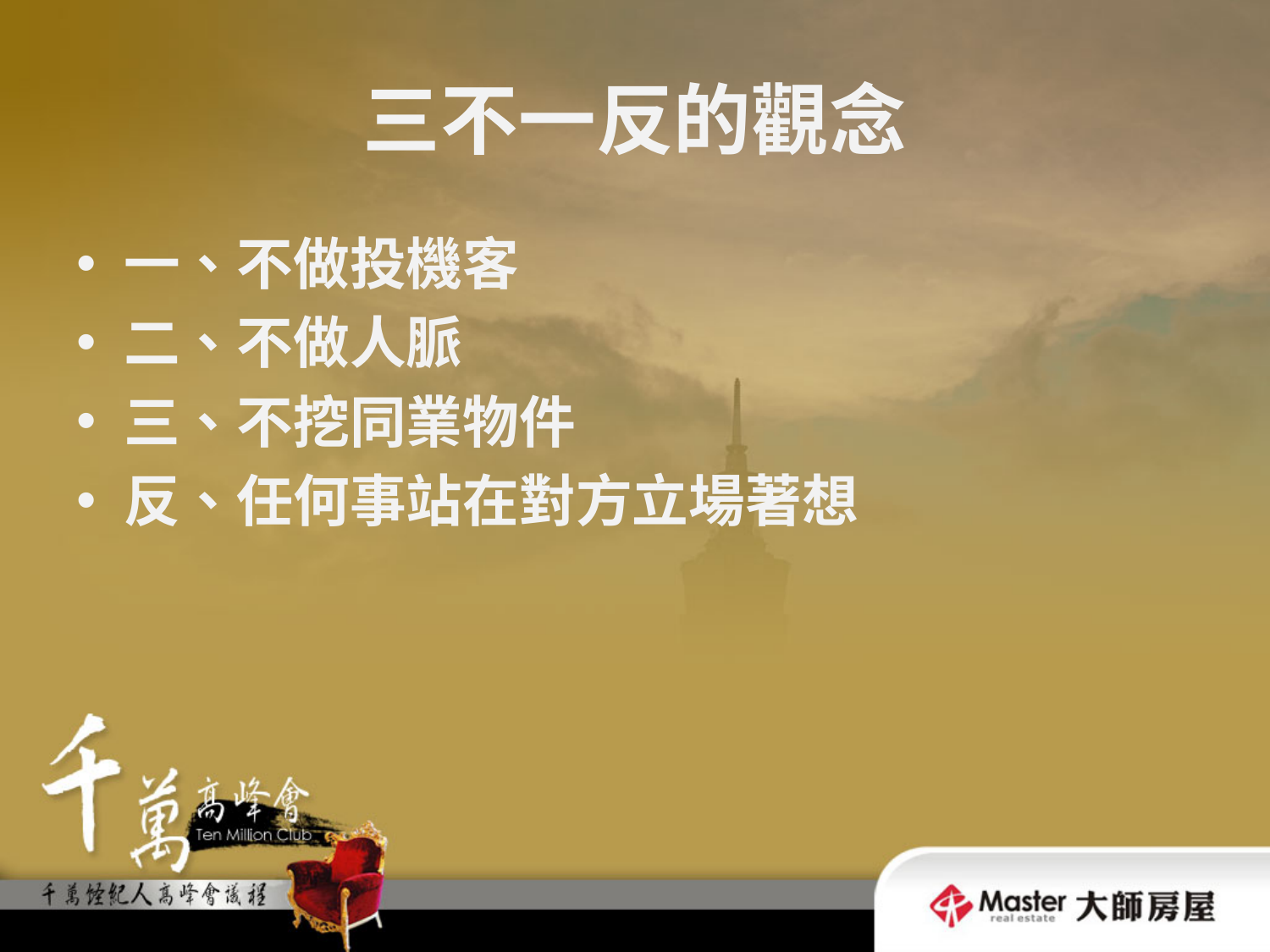

# 三不一反的觀念
一、不做投機客
二、不做人脈
三、不挖同業物件
反、任何事站在對方立場著想